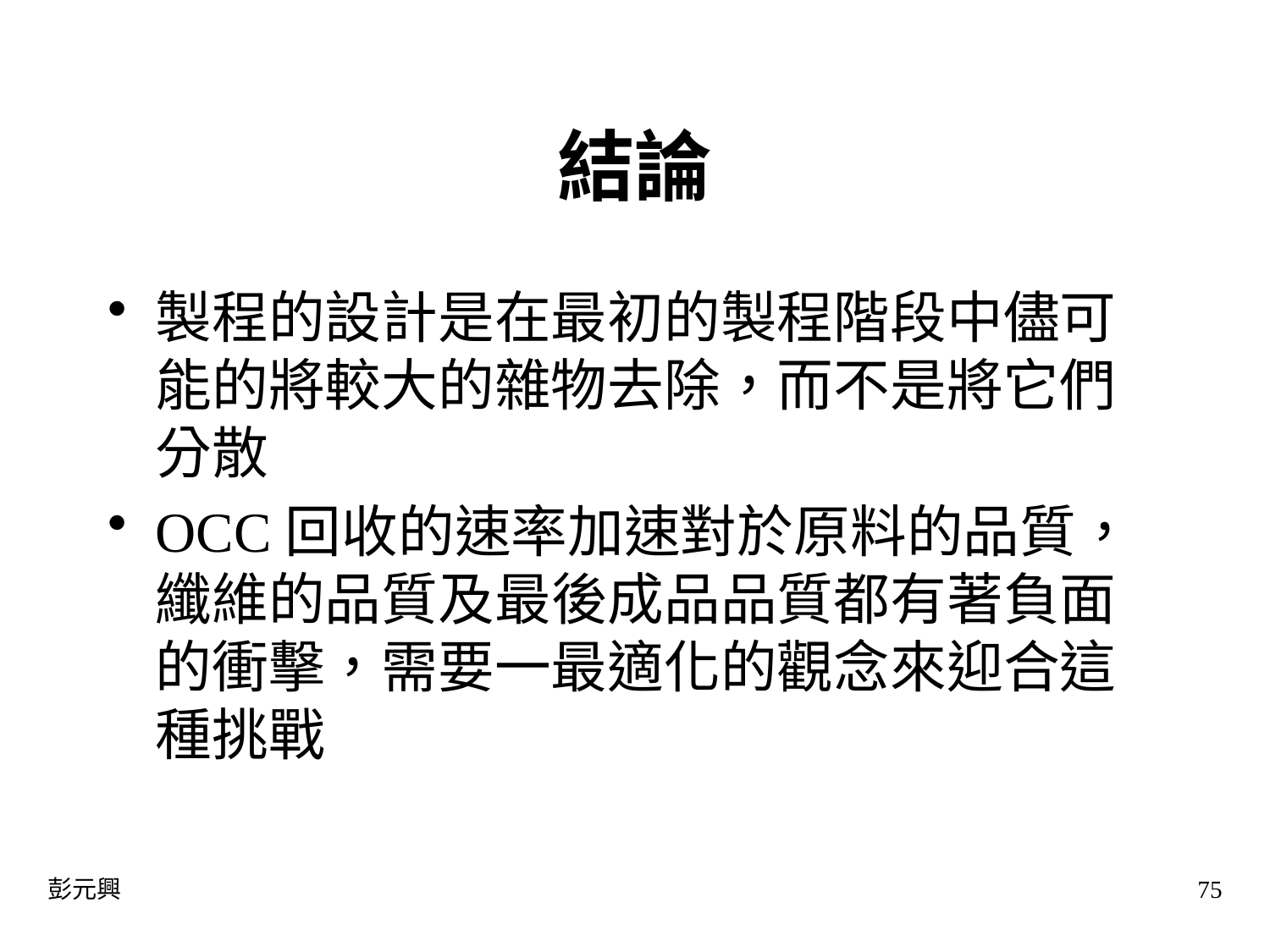

# 結論
製程的設計是在最初的製程階段中儘可能的將較大的雜物去除，而不是將它們分散
OCC回收的速率加速對於原料的品質，纖維的品質及最後成品品質都有著負面的衝擊，需要一最適化的觀念來迎合這種挑戰
彭元興
75